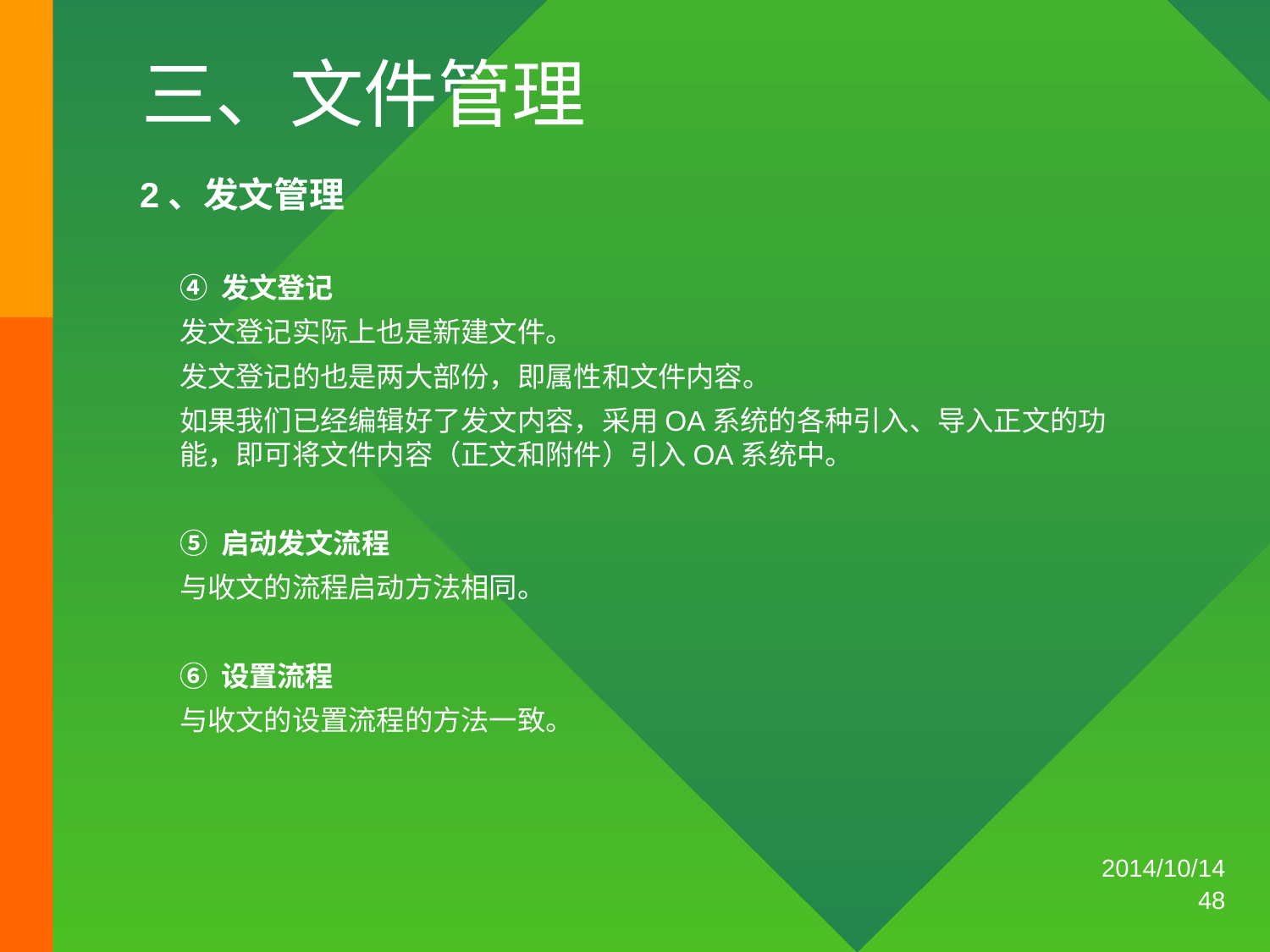

？？电气装备集团办公自动化
# 三、文件管理
2、发文管理

④ 发文登记
发文登记实际上也是新建文件。
发文登记的也是两大部份，即属性和文件内容。
如果我们已经编辑好了发文内容，采用OA系统的各种引入、导入正文的功能，即可将文件内容（正文和附件）引入OA系统中。

⑤ 启动发文流程
与收文的流程启动方法相同。

⑥ 设置流程
与收文的设置流程的方法一致。
2014/10/14
48